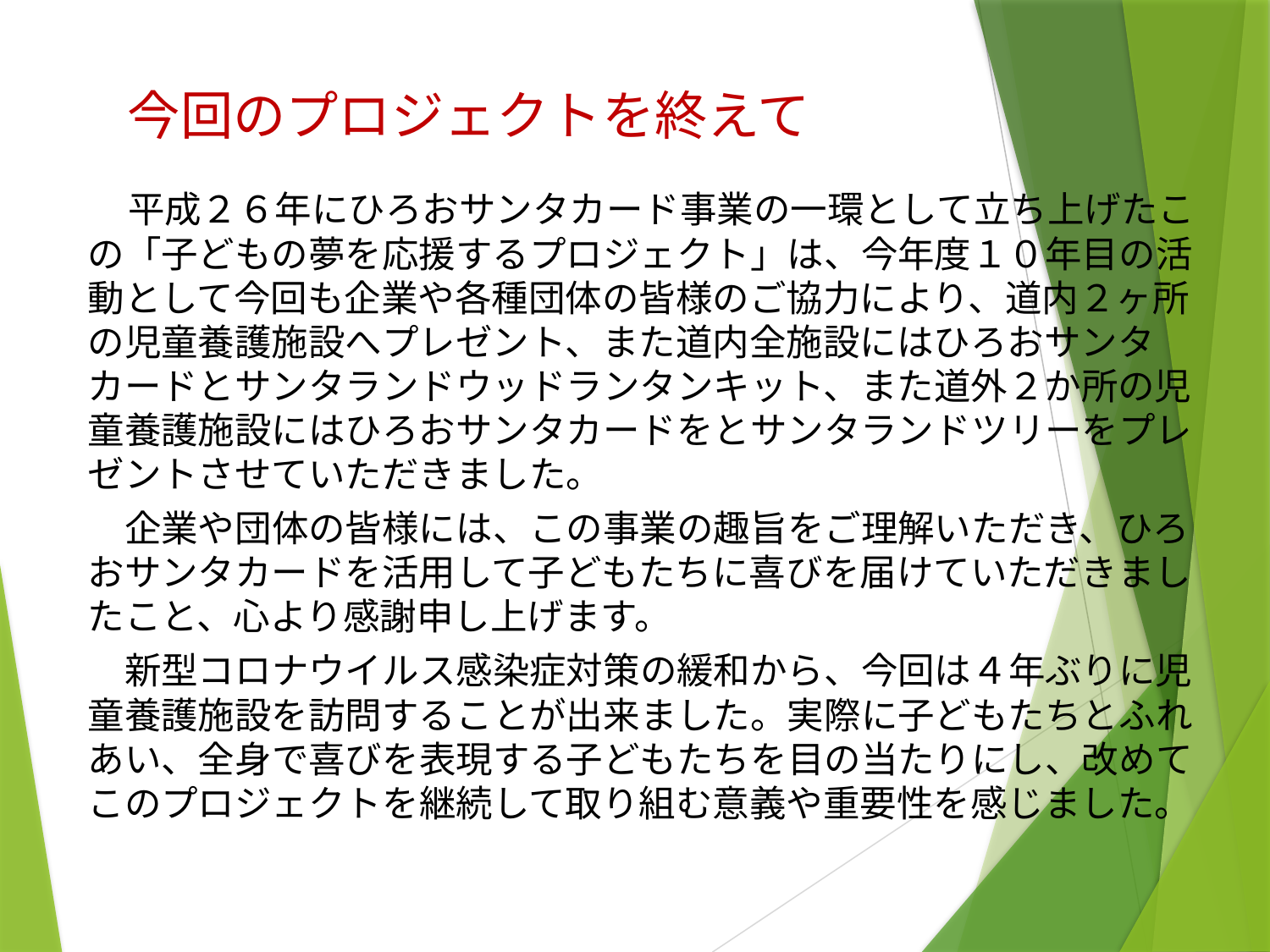

# 今回のプロジェクトを終えて
　平成２６年にひろおサンタカード事業の一環として立ち上げたこの「子どもの夢を応援するプロジェクト」は、今年度１０年目の活動として今回も企業や各種団体の皆様のご協力により、道内２ヶ所の児童養護施設へプレゼント、また道内全施設にはひろおサンタカードとサンタランドウッドランタンキット、また道外２か所の児童養護施設にはひろおサンタカードをとサンタランドツリーをプレゼントさせていただきました。
　企業や団体の皆様には、この事業の趣旨をご理解いただき、ひろおサンタカードを活用して子どもたちに喜びを届けていただきましたこと、心より感謝申し上げます。
　新型コロナウイルス感染症対策の緩和から、今回は４年ぶりに児童養護施設を訪問することが出来ました。実際に子どもたちとふれあい、全身で喜びを表現する子どもたちを目の当たりにし、改めてこのプロジェクトを継続して取り組む意義や重要性を感じました。